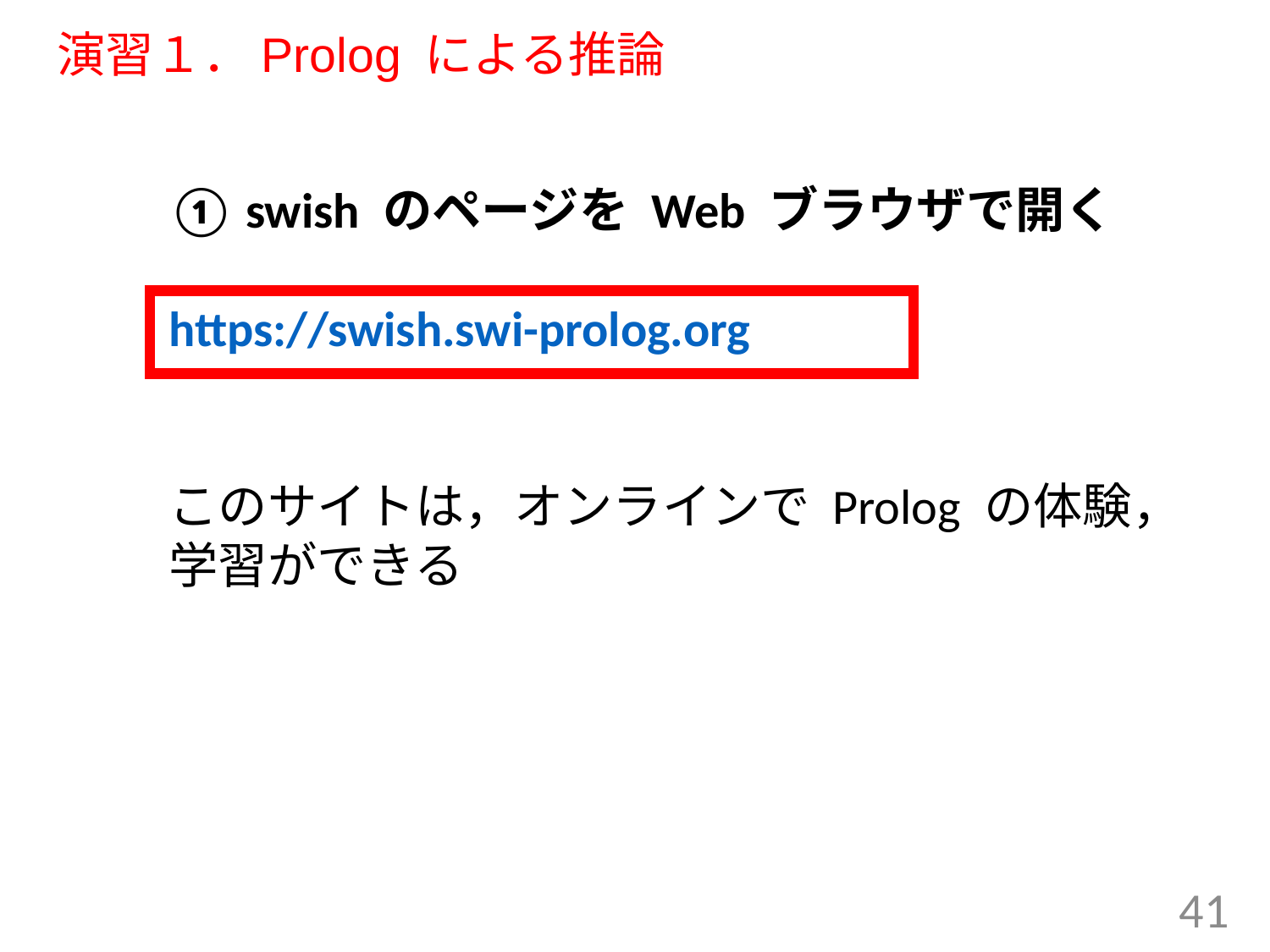

# 演習１．Prolog による推論
① swish のページを Web ブラウザで開く

https://swish.swi-prolog.org

このサイトは，オンラインで Prolog の体験，
学習ができる

41